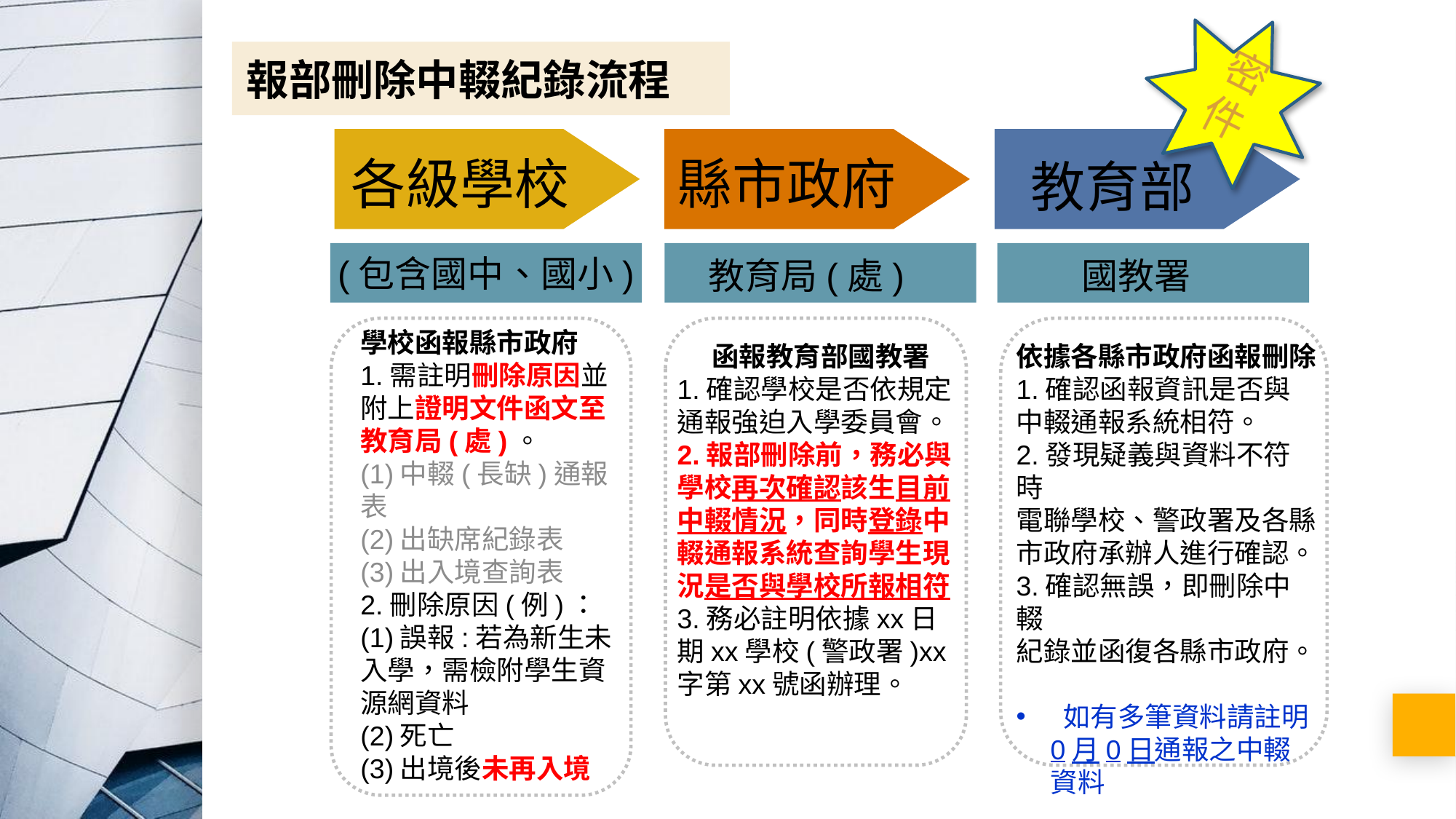

密
件
報部刪除中輟紀錄流程
報部刪除中輟紀錄流程

(包含國中、國小)

各級學校
縣市政府
教育部
教育局(處)
國教署

學校函報縣市政府
1.需註明刪除原因並
附上證明文件函文至教育局(處)。
(1)中輟(長缺)通報表
(2)出缺席紀錄表
(3)出入境查詢表
2.刪除原因(例)：
(1)誤報:若為新生未入學，需檢附學生資源網資料
(2)死亡
(3)出境後未再入境

依據各縣市政府函報刪除
1.確認函報資訊是否與
中輟通報系統相符。
2.發現疑義與資料不符時
電聯學校、警政署及各縣
市政府承辦人進行確認。
3.確認無誤，即刪除中輟
紀錄並函復各縣市政府。

 如有多筆資料請註明0月0日通報之中輟資料
函報教育部國教署
1.確認學校是否依規定
通報強迫入學委員會。
2.報部刪除前，務必與學校再次確認該生目前中輟情況，同時登錄中輟通報系統查詢學生現況是否與學校所報相符
3.務必註明依據xx日期xx學校(警政署)xx字第xx號函辦理。